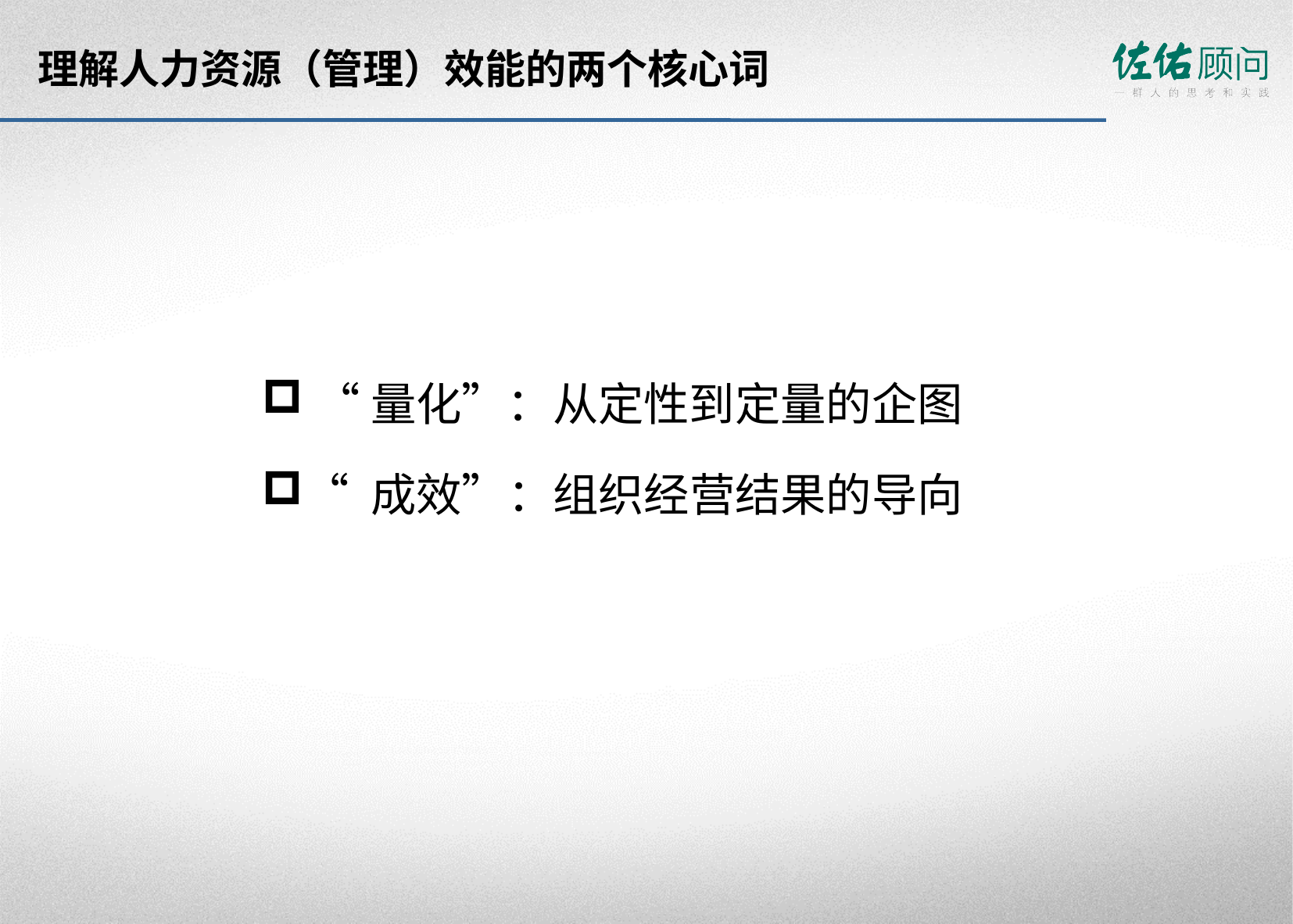

# 理解人力资源（管理）效能的两个核心词
 “量化”：从定性到定量的企图
“ 成效”：组织经营结果的导向